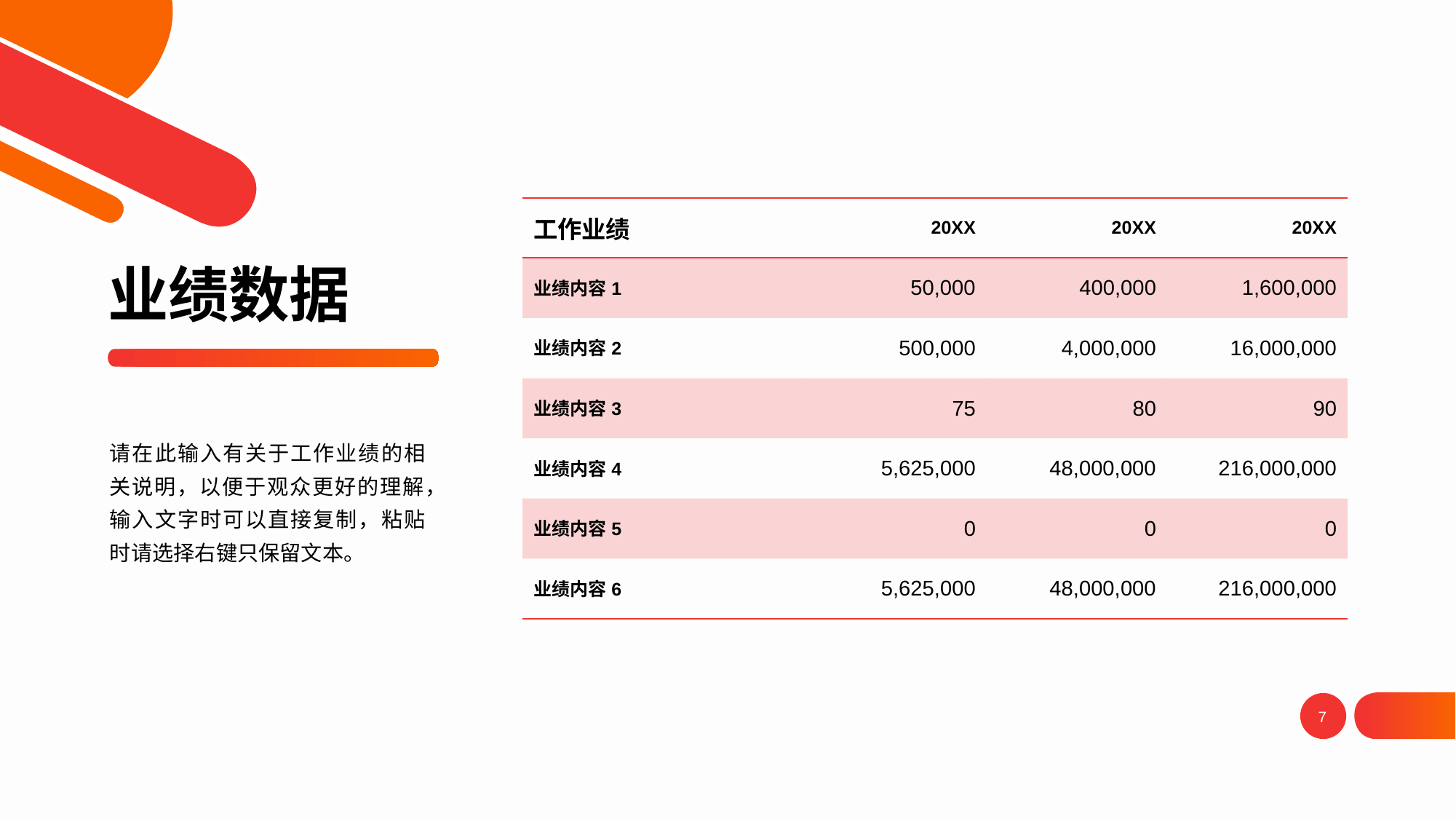

| 工作业绩 | 20XX | 20XX | 20XX |
| --- | --- | --- | --- |
| 业绩内容1 | 50,000 | 400,000 | 1,600,000 |
| 业绩内容2 | 500,000 | 4,000,000 | 16,000,000 |
| 业绩内容3 | 75 | 80 | 90 |
| 业绩内容4 | 5,625,000 | 48,000,000 | 216,000,000 |
| 业绩内容5 | 0 | 0 | 0 |
| 业绩内容6 | 5,625,000 | 48,000,000 | 216,000,000 |
# 业绩数据
请在此输入有关于工作业绩的相关说明，以便于观众更好的理解，输入文字时可以直接复制，粘贴时请选择右键只保留文本。
7